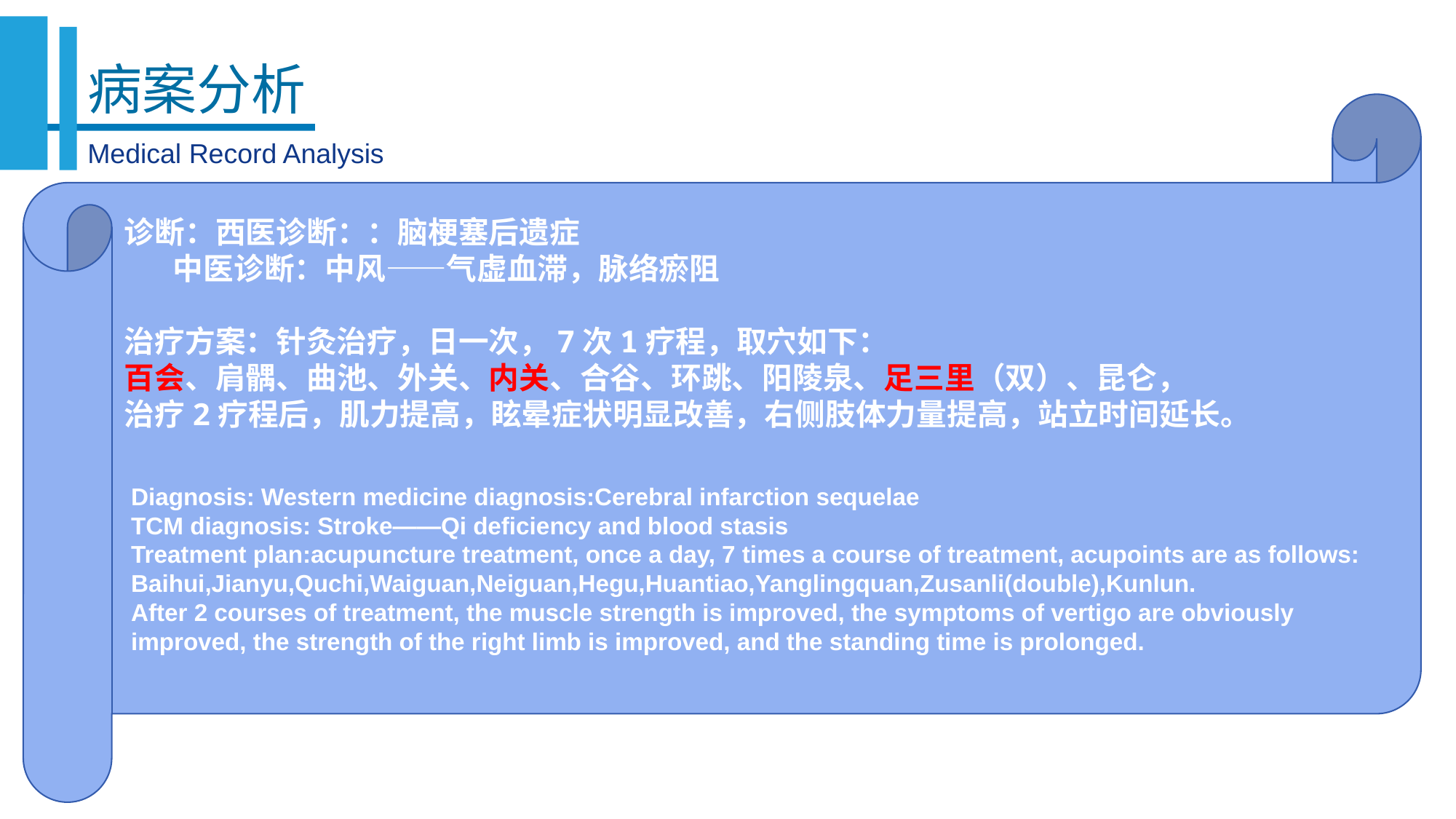

病案分析

诊断：西医诊断：：脑梗塞后遗症
      中医诊断：中风——气虚血滞，脉络瘀阻

治疗方案：针灸治疗，日一次，7次1疗程，取穴如下：
百会、肩髃、曲池、外关、内关、合谷、环跳、阳陵泉、足三里（双）、昆仑，
治疗2疗程后，肌力提高，眩晕症状明显改善，右侧肢体力量提高，站立时间延长。
Medical Record Analysis

天有
三宝
Diagnosis: Western medicine diagnosis:Cerebral infarction sequelae
TCM diagnosis: Stroke——Qi deficiency and blood stasis
Treatment plan:acupuncture treatment, once a day, 7 times a course of treatment, acupoints are as follows:
Baihui,Jianyu,Quchi,Waiguan,Neiguan,Hegu,Huantiao,Yanglingquan,Zusanli(double),Kunlun.
After 2 courses of treatment, the muscle strength is improved, the symptoms of vertigo are obviously improved, the strength of the right limb is improved, and the standing time is prolonged.